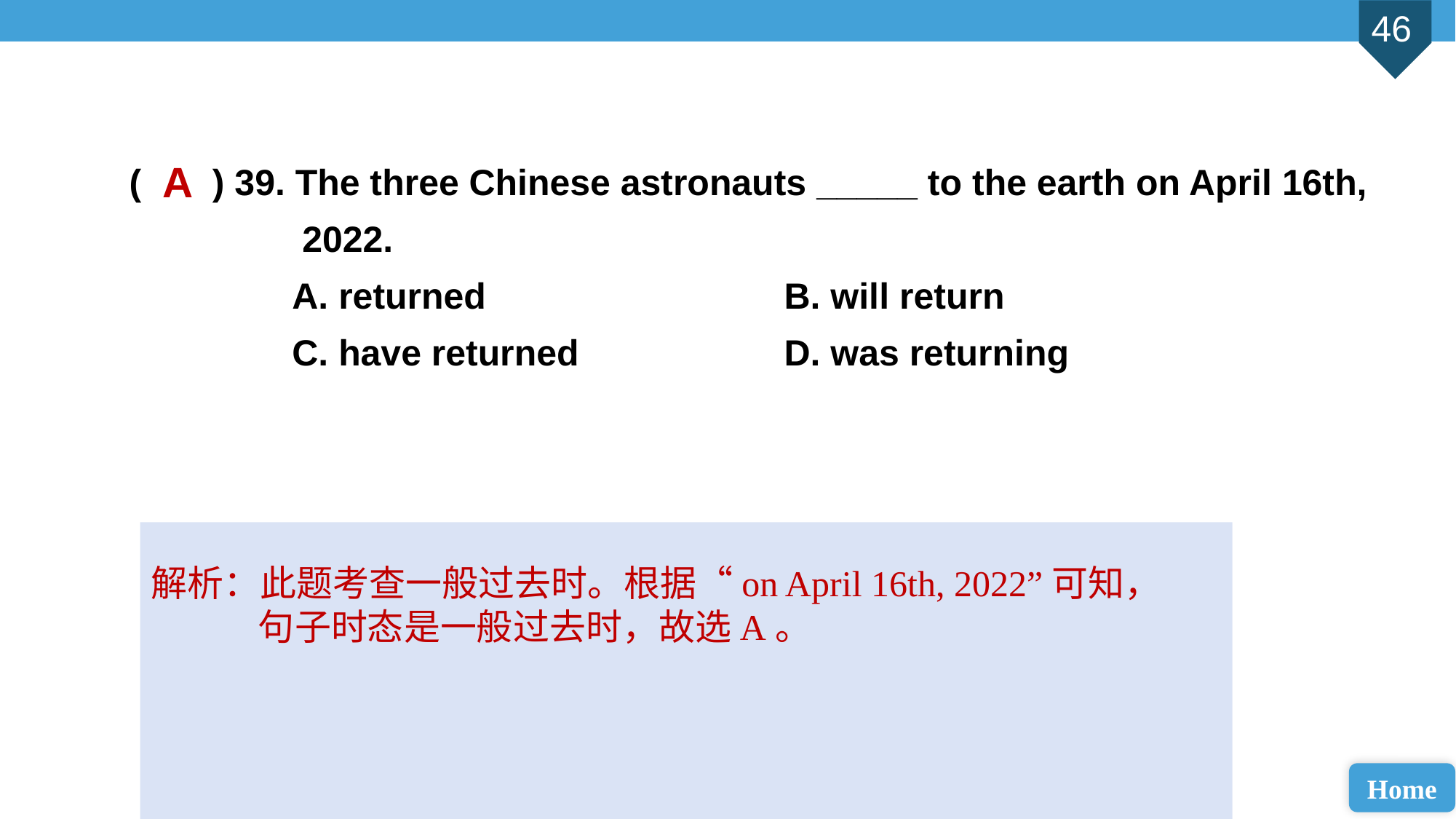

(       ) 39. The three Chinese astronauts _____ to the earth on April 16th,
                 2022.
                A. returned 			B. will return
                C. have returned 		D. was returning
A

解析：此题考查一般过去时。根据“on April 16th, 2022”可知，句子时态是一般过去时，故选A。